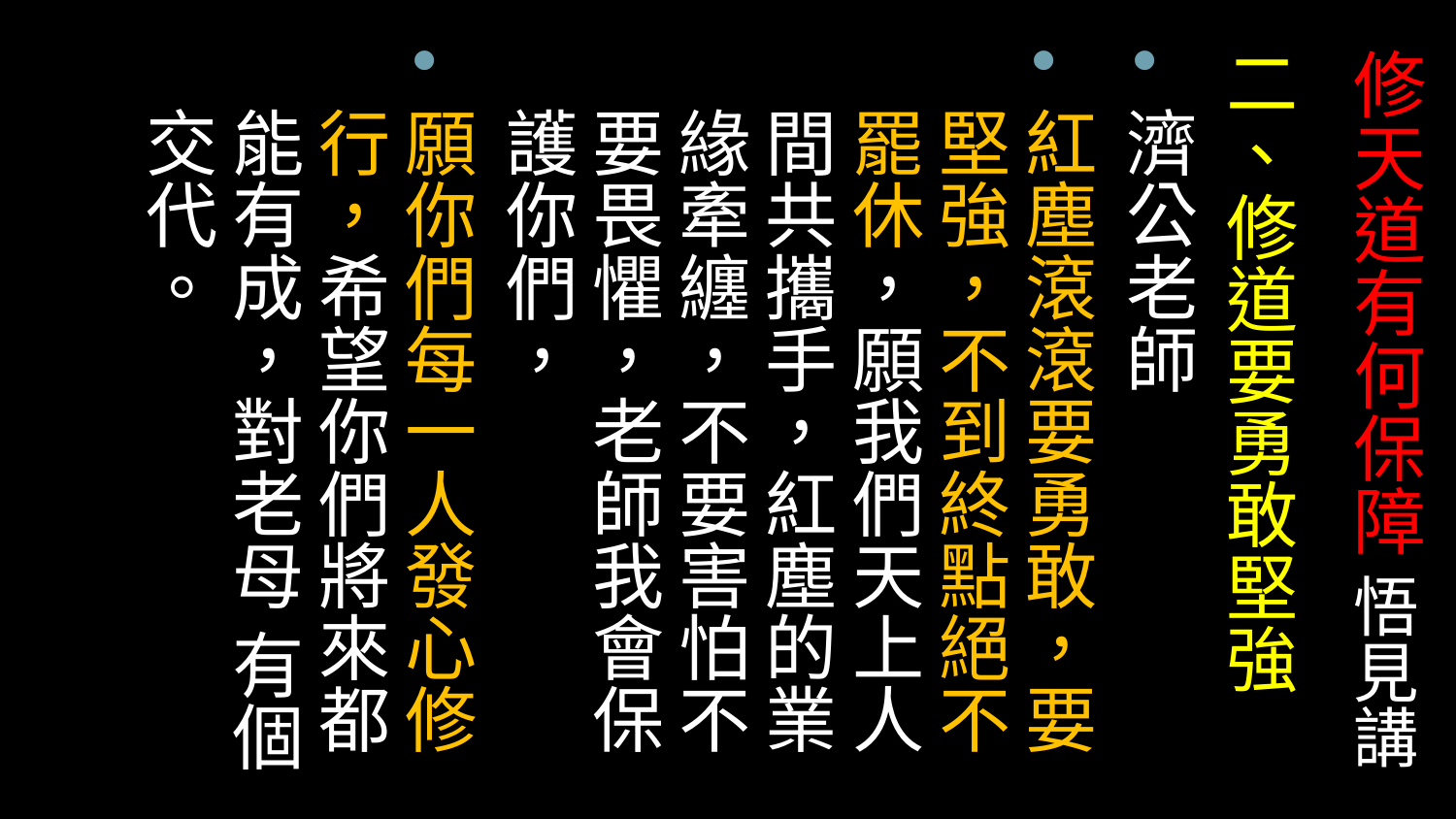

# 修天道有何保障 悟見講
二、修道要勇敢堅強
濟公老師
紅塵滾滾要勇敢，要堅強，不到終點絕不罷休，願我們天上人間共攜手，紅塵的業緣牽纏，不要害怕不要畏懼，老師我會保護你們，
願你們每一人發心修行，希望你們將來都能有成，對老母 有個交代。